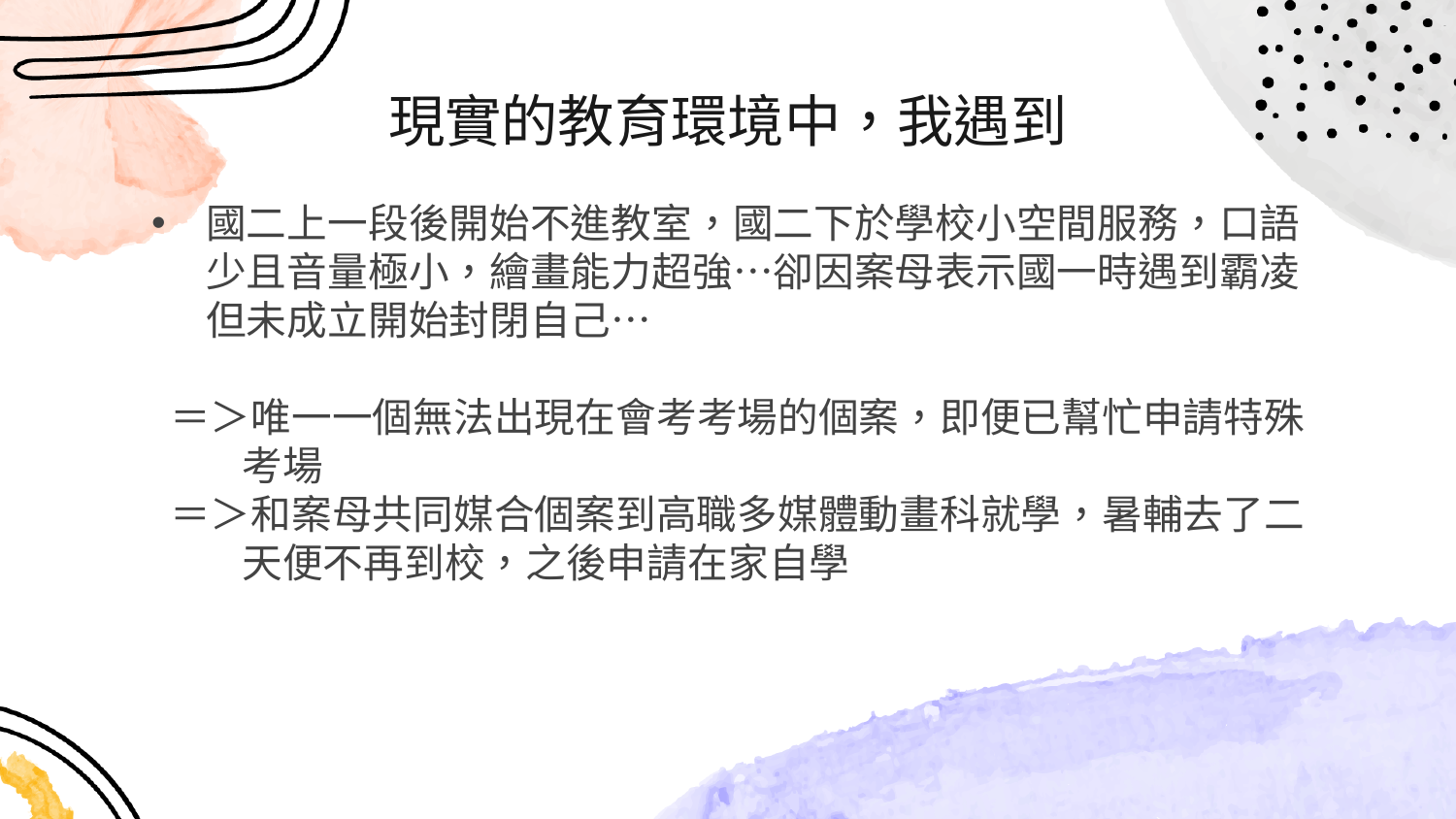

# 現實的教育環境中，我遇到
國二上一段後開始不進教室，國二下於學校小空間服務，口語少且音量極小，繪畫能力超強…卻因案母表示國一時遇到霸凌但未成立開始封閉自己…

 ＝＞唯一一個無法出現在會考考場的個案，即便已幫忙申請特殊
         考場
 ＝＞和案母共同媒合個案到高職多媒體動畫科就學，暑輔去了二
         天便不再到校，之後申請在家自學